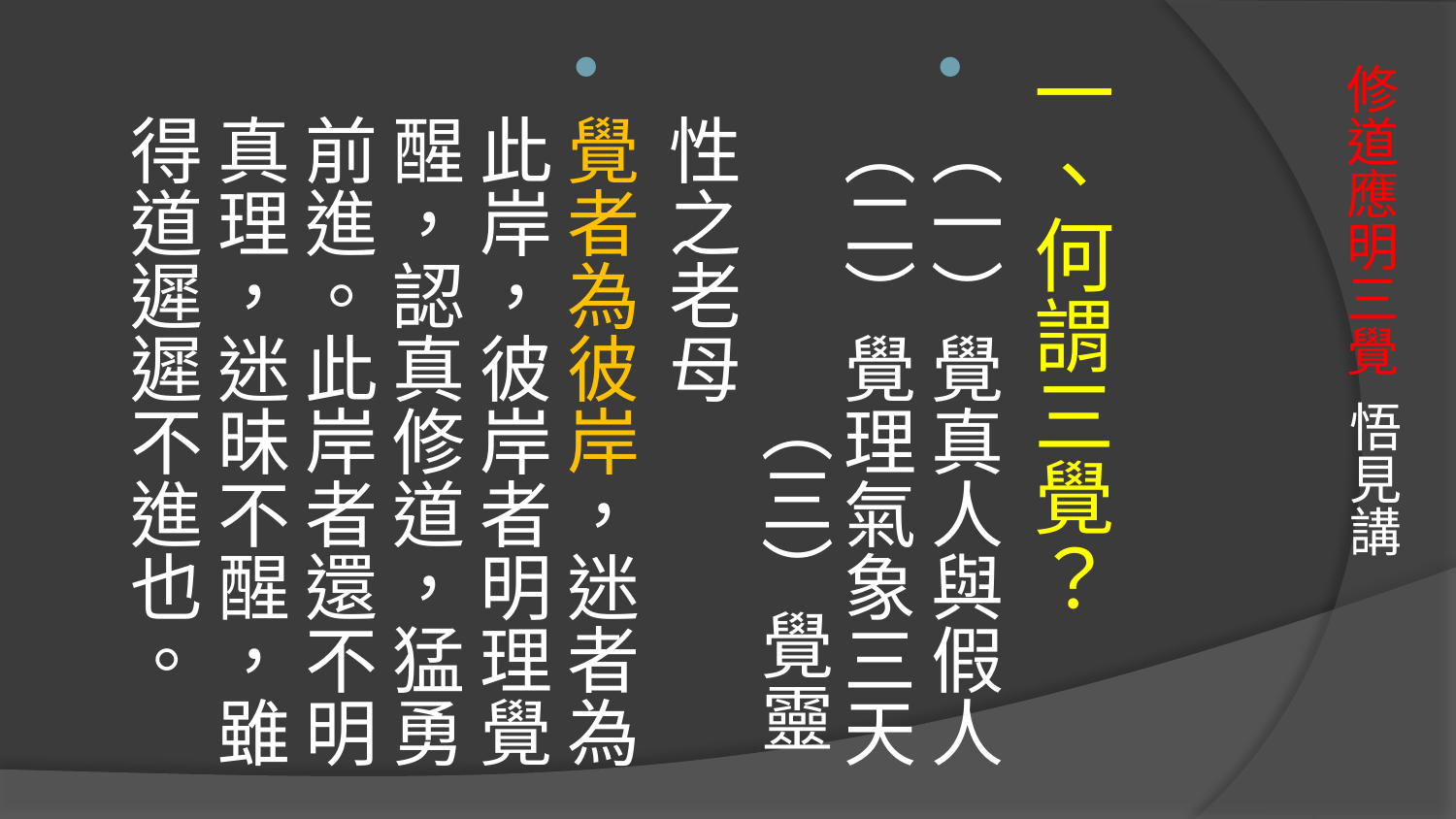

一、何謂三覺？
（一）覺真人與假人（二）覺理氣象三天                  （三）覺靈性之老母
覺者為彼岸，迷者為此岸，彼岸者明理覺醒，認真修道，猛勇前進。此岸者還不明真理，迷昧不醒，雖得道遲遲不進也。

# 修道應明三覺  悟見講